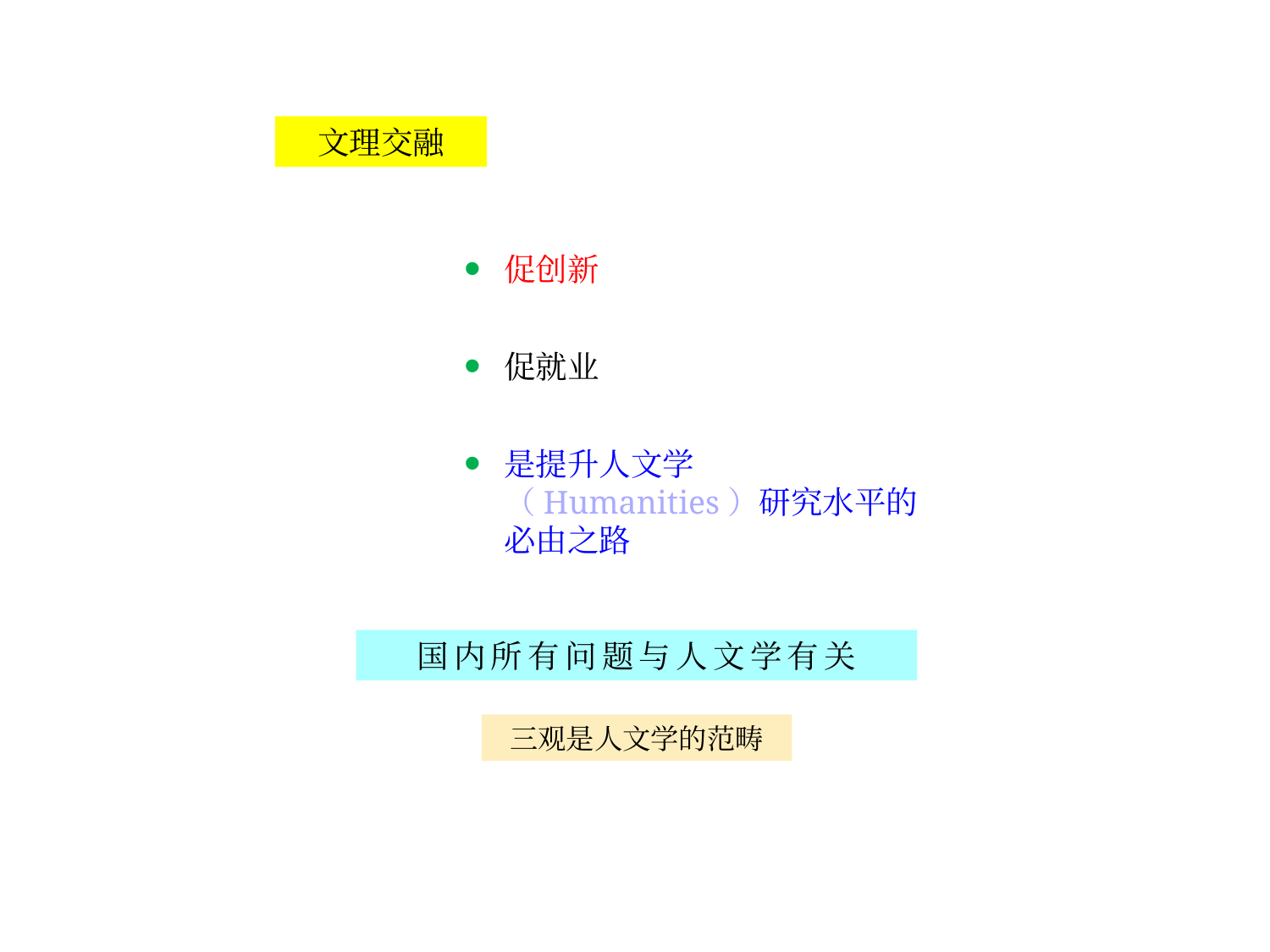

文理交融
促创新

促就业

是提升人文学（Humanities）研究水平的必由之路
国内所有问题与人文学有关
三观是人文学的范畴